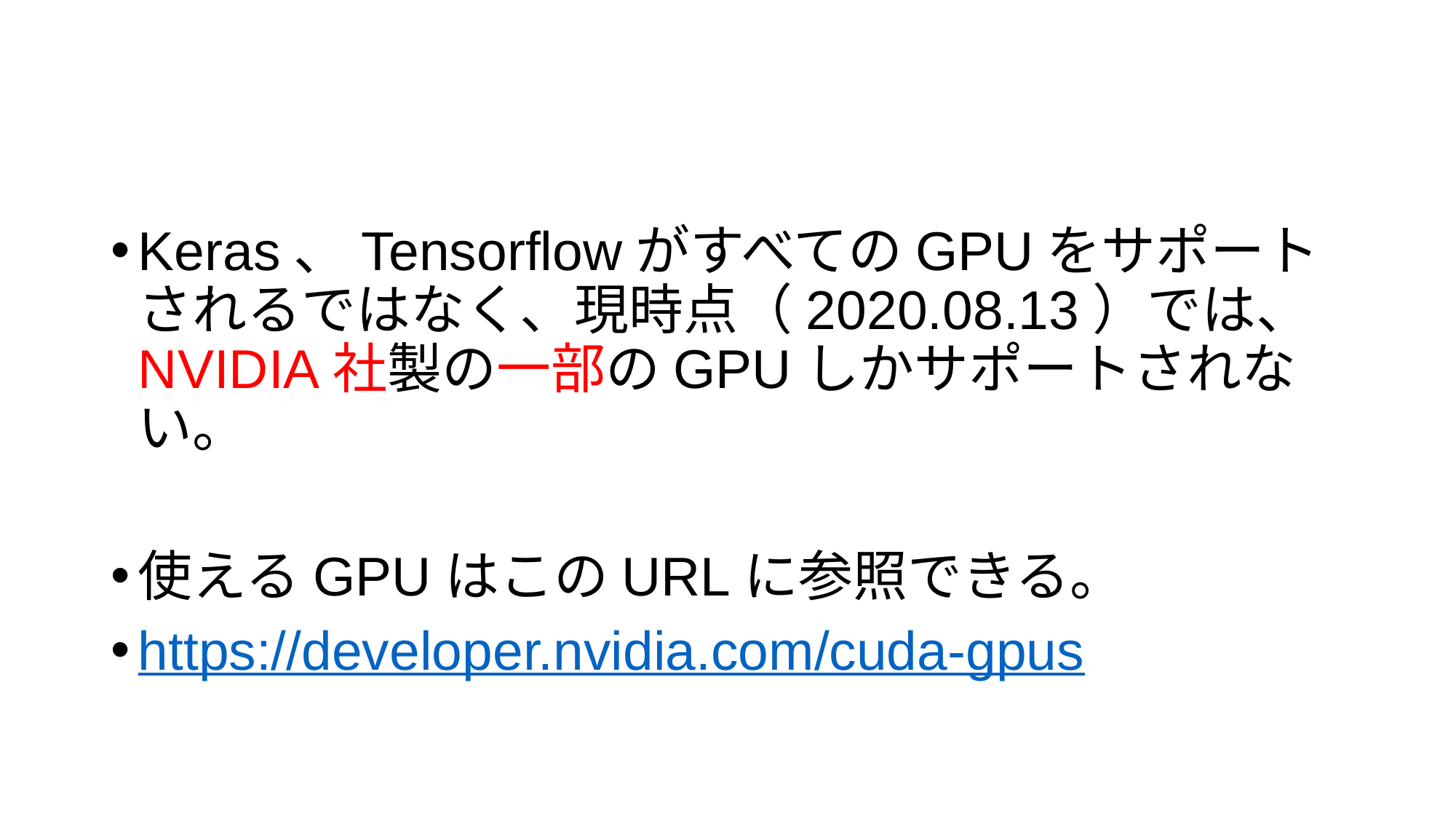

#
Keras、TensorflowがすべてのGPUをサポートされるではなく、現時点（2020.08.13）では、NVIDIA社製の一部のGPUしかサポートされない。

使えるGPUはこのURLに参照できる。
https://developer.nvidia.com/cuda-gpus